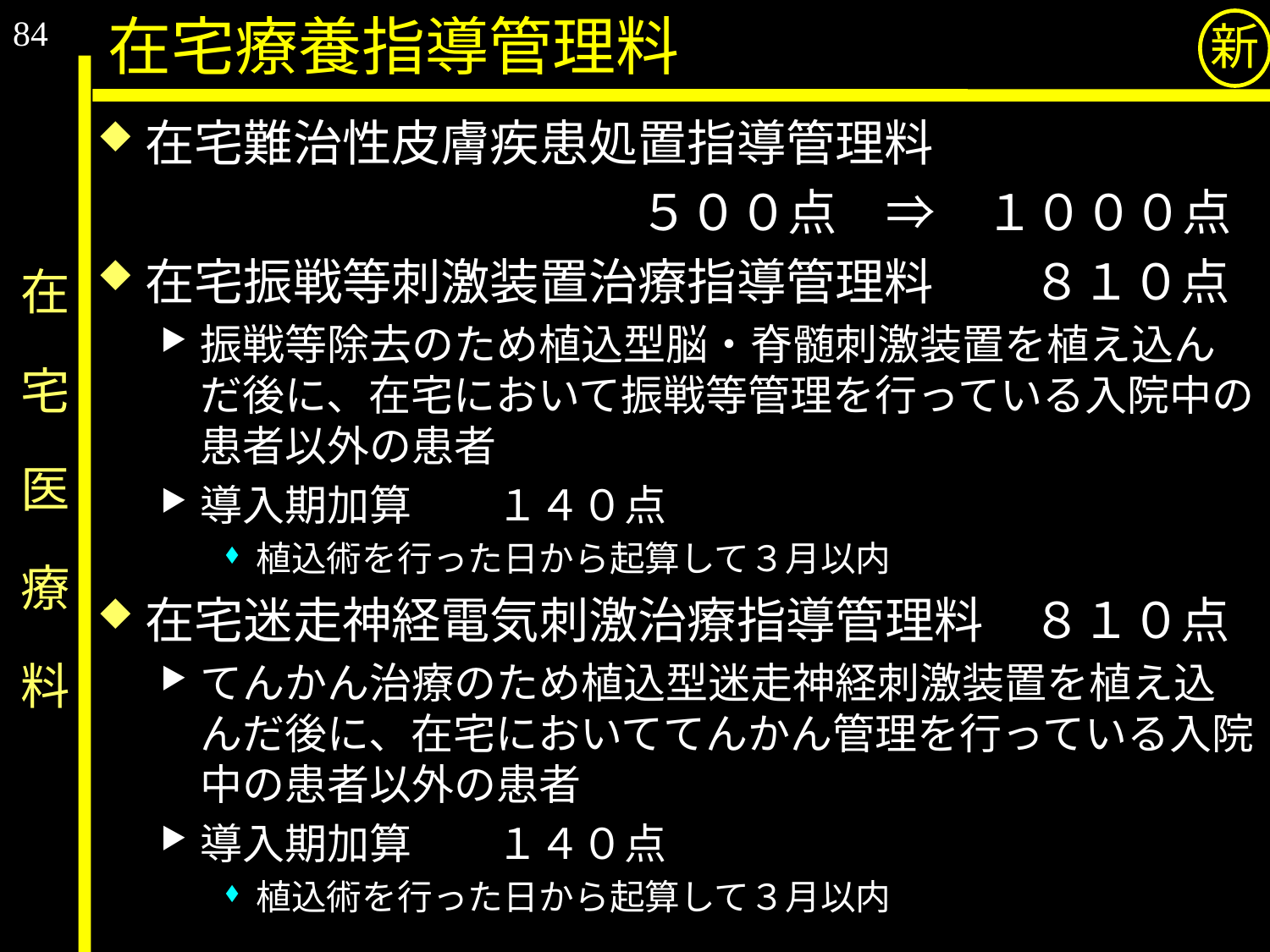

84
在宅療養指導管理料
新

在宅難治性皮膚疾患処置指導管理料
　　　　　　　　　　　５００点　⇒　１０００点
在宅振戦等刺激装置治療指導管理料　　８１０点
振戦等除去のため植込型脳・脊髄刺激装置を植え込んだ後に、在宅において振戦等管理を行っている入院中の患者以外の患者
導入期加算　　１４０点
植込術を行った日から起算して３月以内
在宅迷走神経電気刺激治療指導管理料　８１０点
てんかん治療のため植込型迷走神経刺激装置を植え込んだ後に、在宅においててんかん管理を行っている入院中の患者以外の患者
導入期加算　　１４０点
植込術を行った日から起算して３月以内
# 在　宅　医　療　料